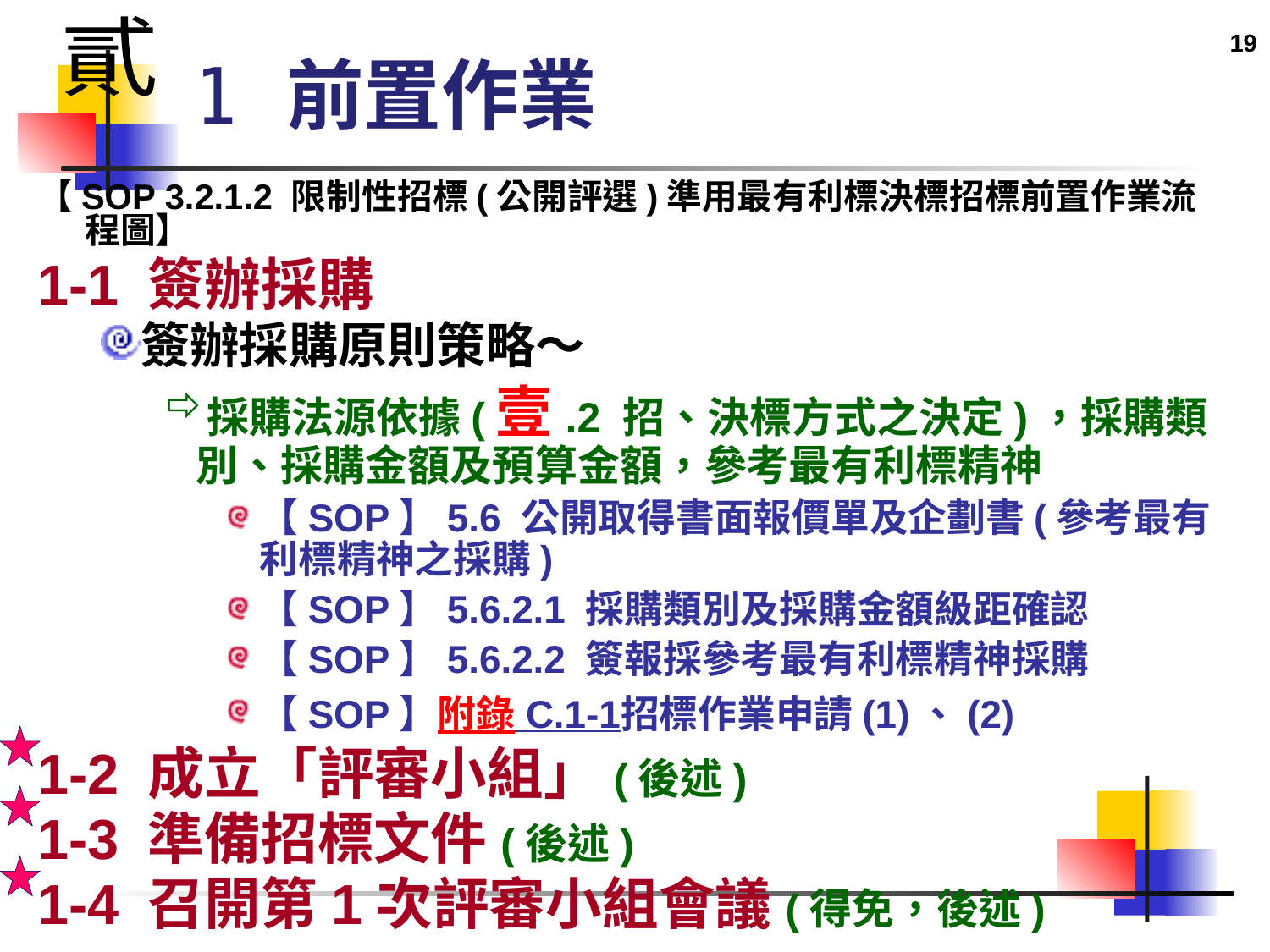

19
貳
# 1 前置作業
【SOP 3.2.1.2 限制性招標(公開評選)準用最有利標決標招標前置作業流程圖】
1-1 簽辦採購
簽辦採購原則策略～
採購法源依據(壹.2 招、決標方式之決定)，採購類別、採購金額及預算金額，參考最有利標精神
【SOP】5.6 公開取得書面報價單及企劃書(參考最有利標精神之採購)
【SOP】5.6.2.1 採購類別及採購金額級距確認
【SOP】5.6.2.2 簽報採參考最有利標精神採購
【SOP】附錄 C.1-1招標作業申請(1)、(2)
1-2 成立「評審小組」(後述)
1-3 準備招標文件(後述)
1-4 召開第1次評審小組會議(得免，後述)